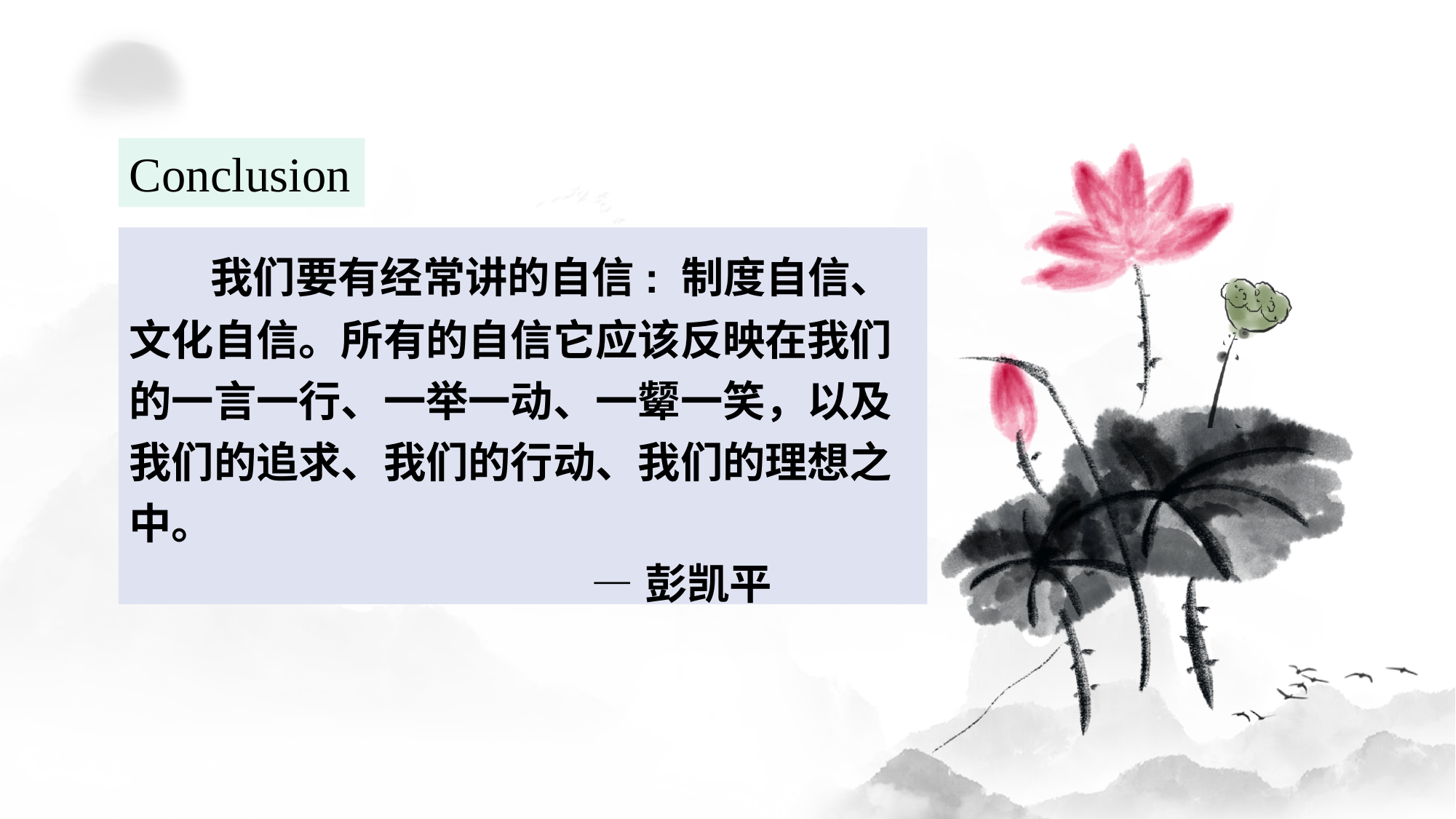

Conclusion
         我们要有经常讲的自信: 制度自信、文化自信。所有的自信它应该反映在我们的一言一行、一举一动、一颦一笑，以及我们的追求、我们的行动、我们的理想之中。
                                                —彭凯平